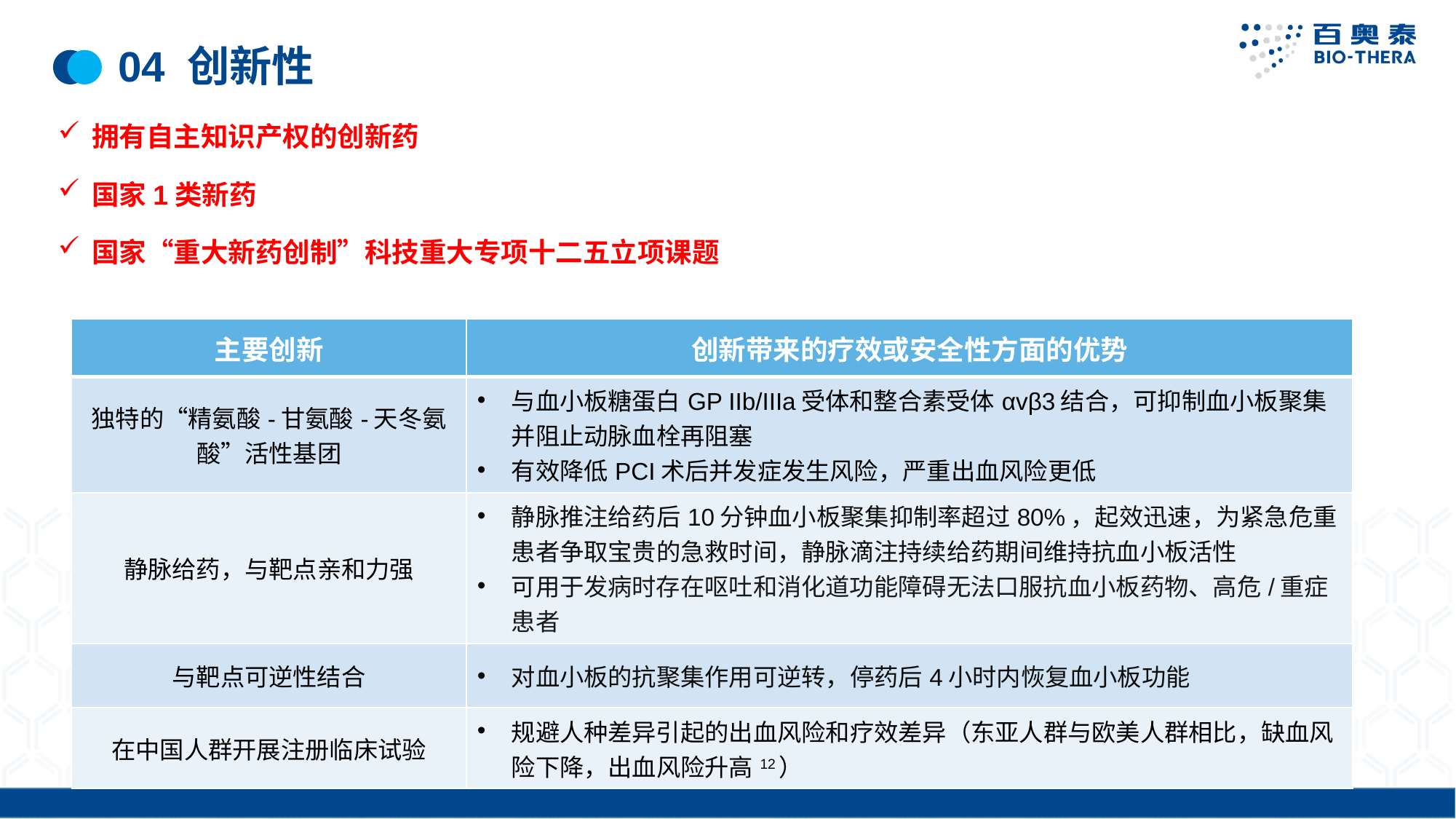

# 04 创新性
拥有自主知识产权的创新药
国家1类新药
国家“重大新药创制”科技重大专项十二五立项课题

| 主要创新 | 创新带来的疗效或安全性方面的优势 |
| --- | --- |
| 独特的“精氨酸-甘氨酸-天冬氨酸”活性基团 | 与血小板糖蛋白GP IIb/IIIa受体和整合素受体αvβ3结合，可抑制血小板聚集并阻止动脉血栓再阻塞 有效降低PCI术后并发症发生风险，严重出血风险更低 |
| 静脉给药，与靶点亲和力强 | 静脉推注给药后10分钟血小板聚集抑制率超过80%，起效迅速，为紧急危重患者争取宝贵的急救时间，静脉滴注持续给药期间维持抗血小板活性 可用于发病时存在呕吐和消化道功能障碍无法口服抗血小板药物、高危/重症患者 |
| 与靶点可逆性结合 | 对血小板的抗聚集作用可逆转，停药后4小时内恢复血小板功能 |
| 在中国人群开展注册临床试验 | 规避人种差异引起的出血风险和疗效差异（东亚人群与欧美人群相比，缺血风险下降，出血风险升高12） |